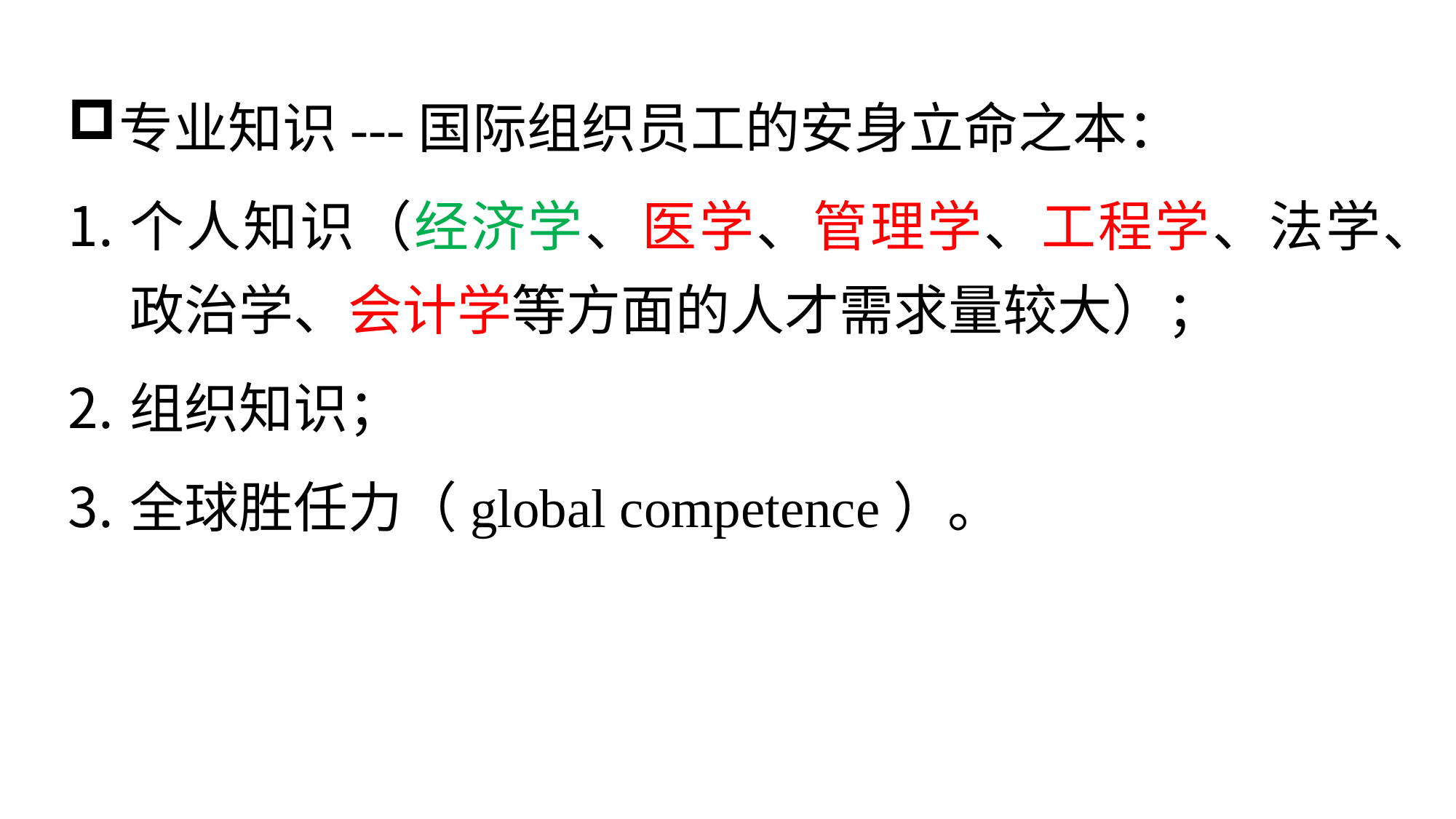

专业知识---国际组织员工的安身立命之本：
个人知识（经济学、医学、管理学、工程学、法学、政治学、会计学等方面的人才需求量较大）；
组织知识；
全球胜任力（global competence）。